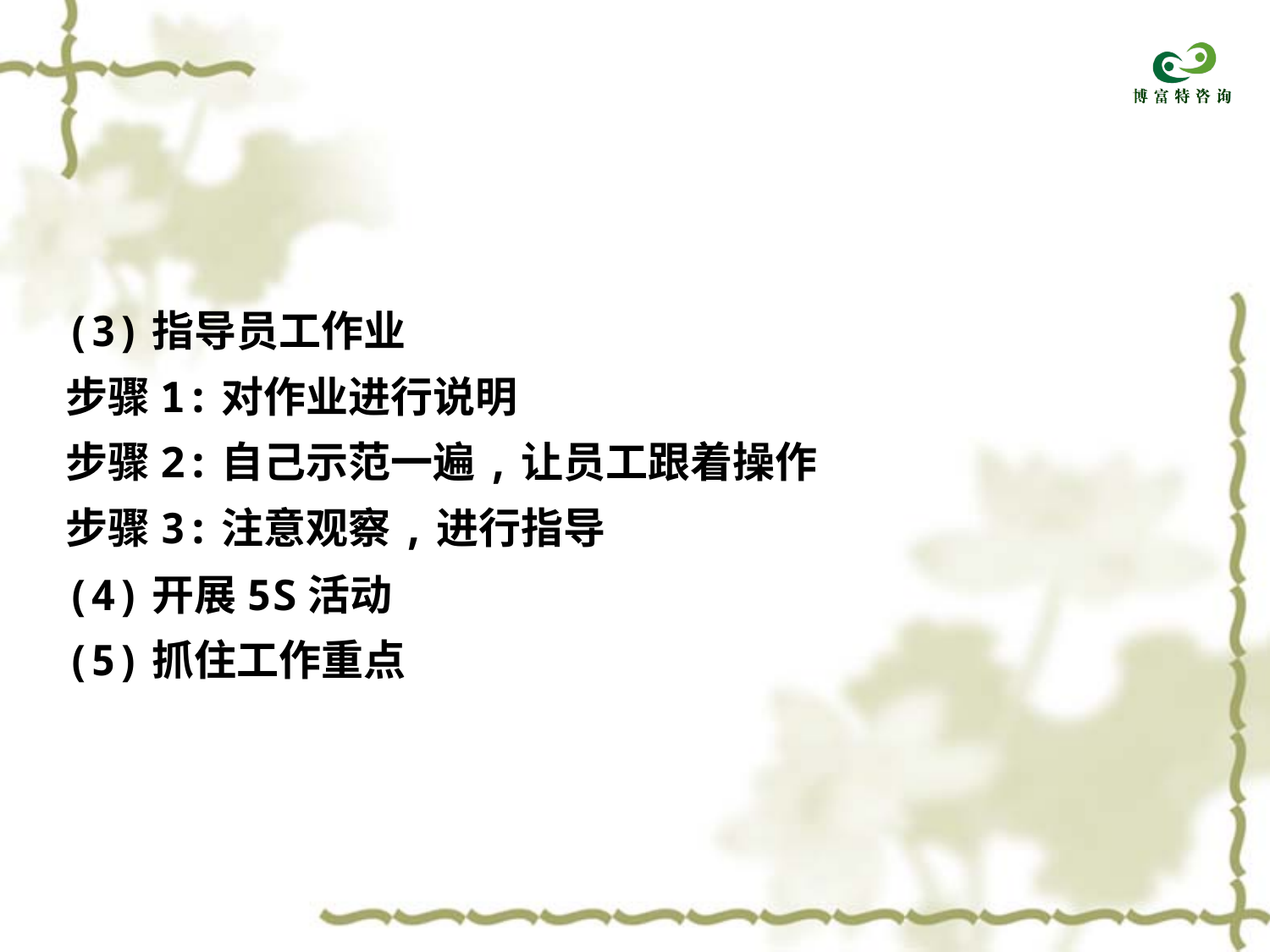

(3)指导员工作业
步骤1:对作业进行说明
步骤2:自己示范一遍,让员工跟着操作
步骤3:注意观察,进行指导
(4)开展5S活动
(5)抓住工作重点